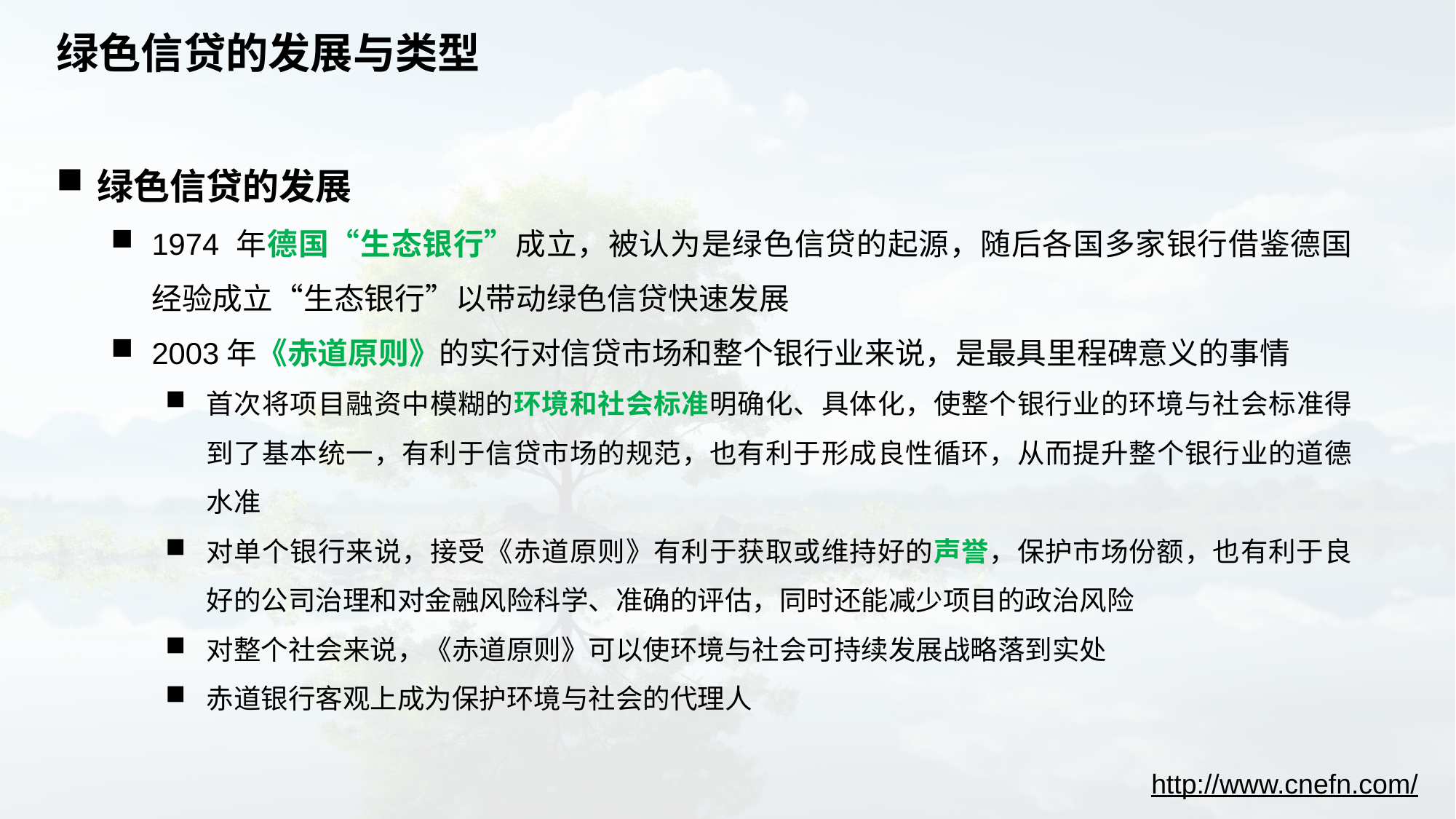

# 绿色信贷的发展与类型
绿色信贷的发展
1974 年德国“生态银行”成立，被认为是绿色信贷的起源，随后各国多家银行借鉴德国经验成立“生态银行”以带动绿色信贷快速发展
2003年《赤道原则》的实行对信贷市场和整个银行业来说，是最具里程碑意义的事情
首次将项目融资中模糊的环境和社会标准明确化、具体化，使整个银行业的环境与社会标准得到了基本统一，有利于信贷市场的规范，也有利于形成良性循环，从而提升整个银行业的道德水准
对单个银行来说，接受《赤道原则》有利于获取或维持好的声誉，保护市场份额，也有利于良好的公司治理和对金融风险科学、准确的评估，同时还能减少项目的政治风险
对整个社会来说，《赤道原则》可以使环境与社会可持续发展战略落到实处
赤道银行客观上成为保护环境与社会的代理人